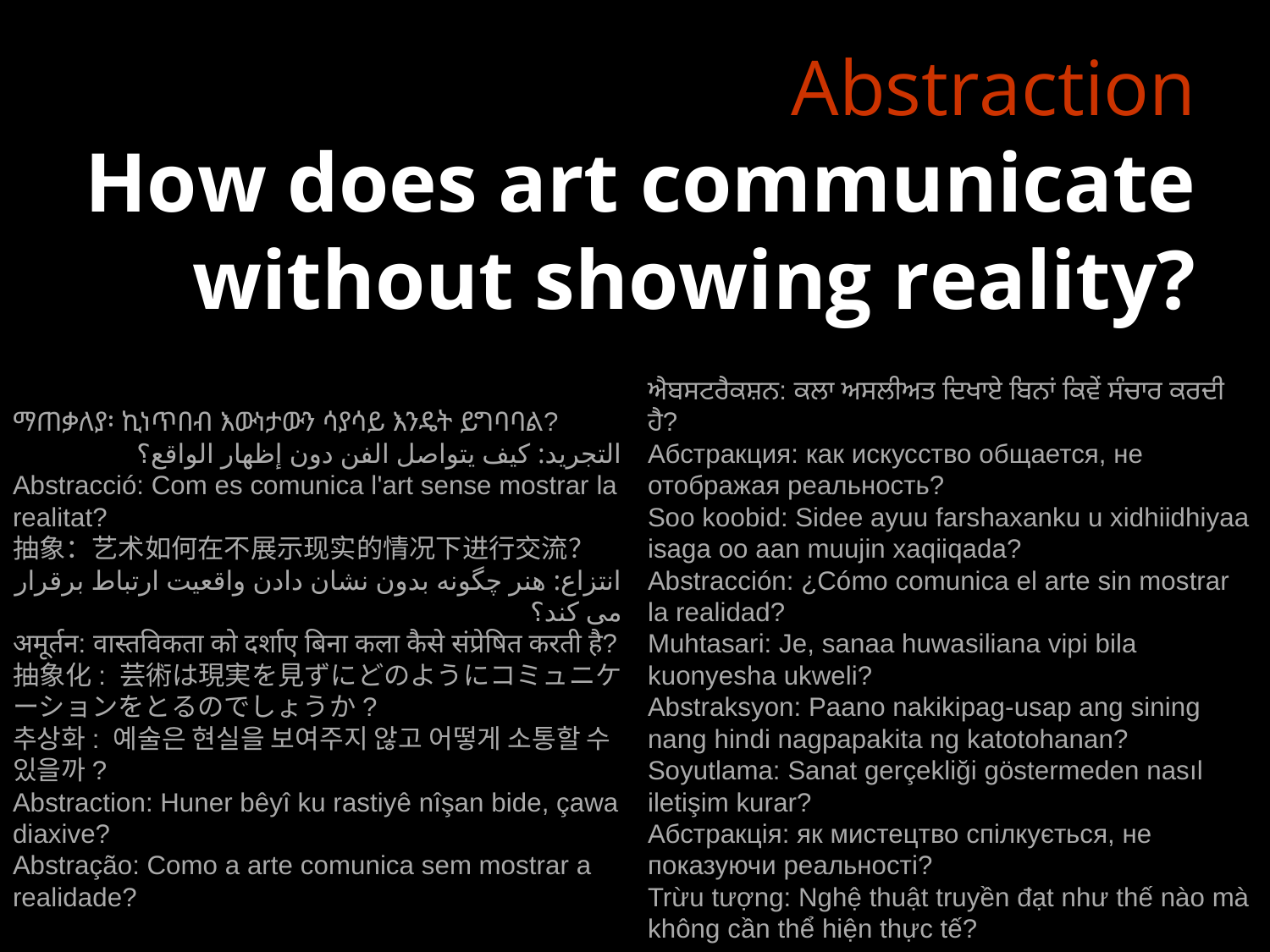

Abstraction
How does art communicate without showing reality?
ማጠቃለያ፡ ኪነጥበብ እውነታውን ሳያሳይ እንዴት ይግባባል?
التجريد: كيف يتواصل الفن دون إظهار الواقع؟
Abstracció: Com es comunica l'art sense mostrar la realitat?
抽象：艺术如何在不展示现实的情况下进行交流？
انتزاع: هنر چگونه بدون نشان دادن واقعیت ارتباط برقرار می کند؟
अमूर्तन: वास्तविकता को दर्शाए बिना कला कैसे संप्रेषित करती है?
抽象化: 芸術は現実を見ずにどのようにコミュニケーションをとるのでしょうか?
추상화: 예술은 현실을 보여주지 않고 어떻게 소통할 수 있을까?
Abstraction: Huner bêyî ku rastiyê nîşan bide, çawa diaxive?
Abstração: Como a arte comunica sem mostrar a realidade?
ਐਬਸਟਰੈਕਸ਼ਨ: ਕਲਾ ਅਸਲੀਅਤ ਦਿਖਾਏ ਬਿਨਾਂ ਕਿਵੇਂ ਸੰਚਾਰ ਕਰਦੀ ਹੈ?
Абстракция: как искусство общается, не отображая реальность?
Soo koobid: Sidee ayuu farshaxanku u xidhiidhiyaa isaga oo aan muujin xaqiiqada?
Abstracción: ¿Cómo comunica el arte sin mostrar la realidad?
Muhtasari: Je, sanaa huwasiliana vipi bila kuonyesha ukweli?
Abstraksyon: Paano nakikipag-usap ang sining nang hindi nagpapakita ng katotohanan?
Soyutlama: Sanat gerçekliği göstermeden nasıl iletişim kurar?
Абстракція: як мистецтво спілкується, не показуючи реальності?
Trừu tượng: Nghệ thuật truyền đạt như thế nào mà không cần thể hiện thực tế?